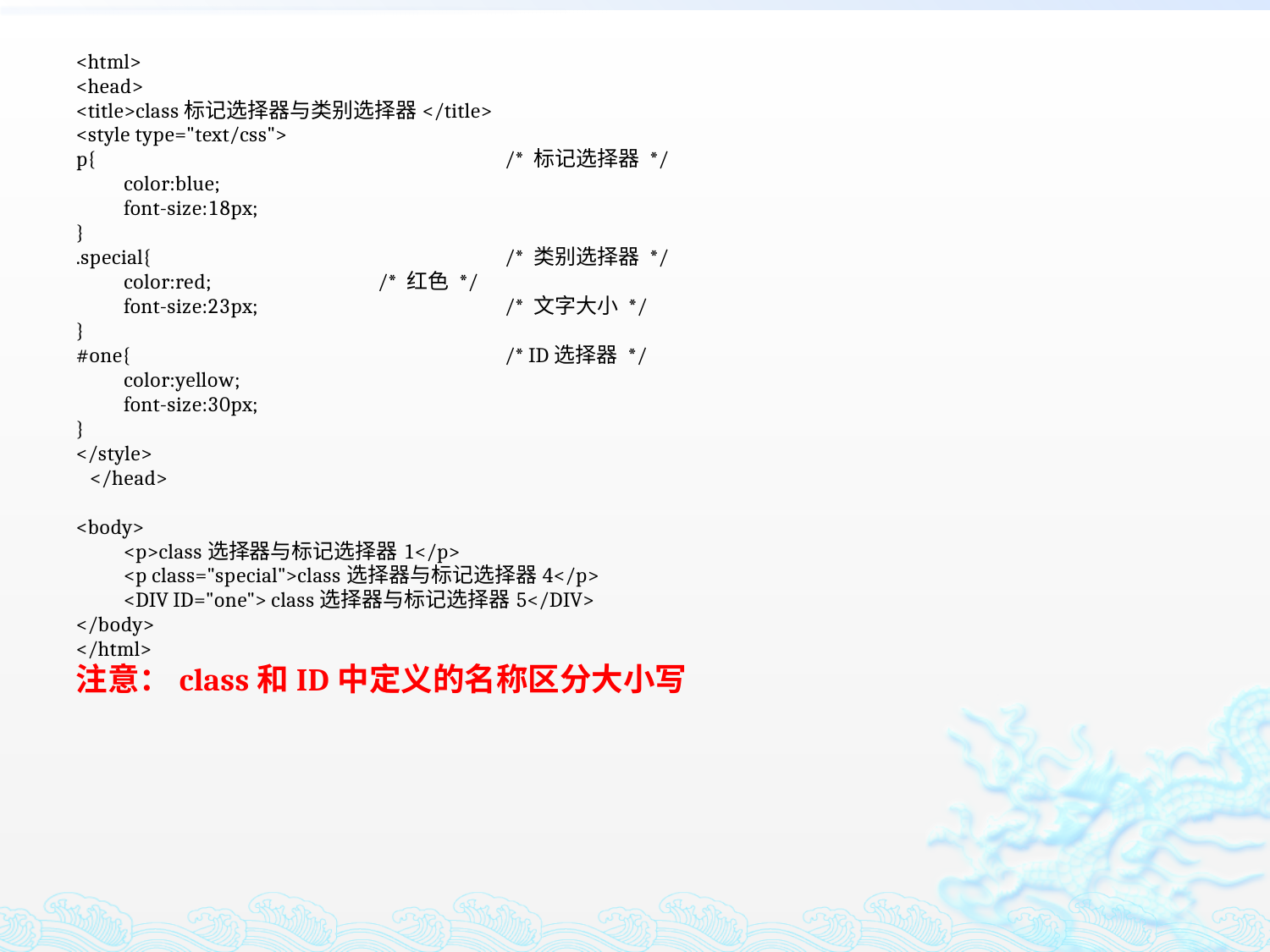

<html>
<head>
<title>class标记选择器与类别选择器</title>
<style type="text/css">
p{				/* 标记选择器 */
	color:blue;
	font-size:18px;
}
.special{			/* 类别选择器 */
	color:red;		/* 红色 */
	font-size:23px;		/* 文字大小 */
}
#one{			/* ID选择器 */
	color:yellow;
	font-size:30px;
}
</style>
   </head>

<body>
	<p>class选择器与标记选择器1</p>
	<p class="special">class选择器与标记选择器4</p>
	<DIV ID="one"> class选择器与标记选择器5</DIV>
</body>
</html>
注意：class和ID中定义的名称区分大小写